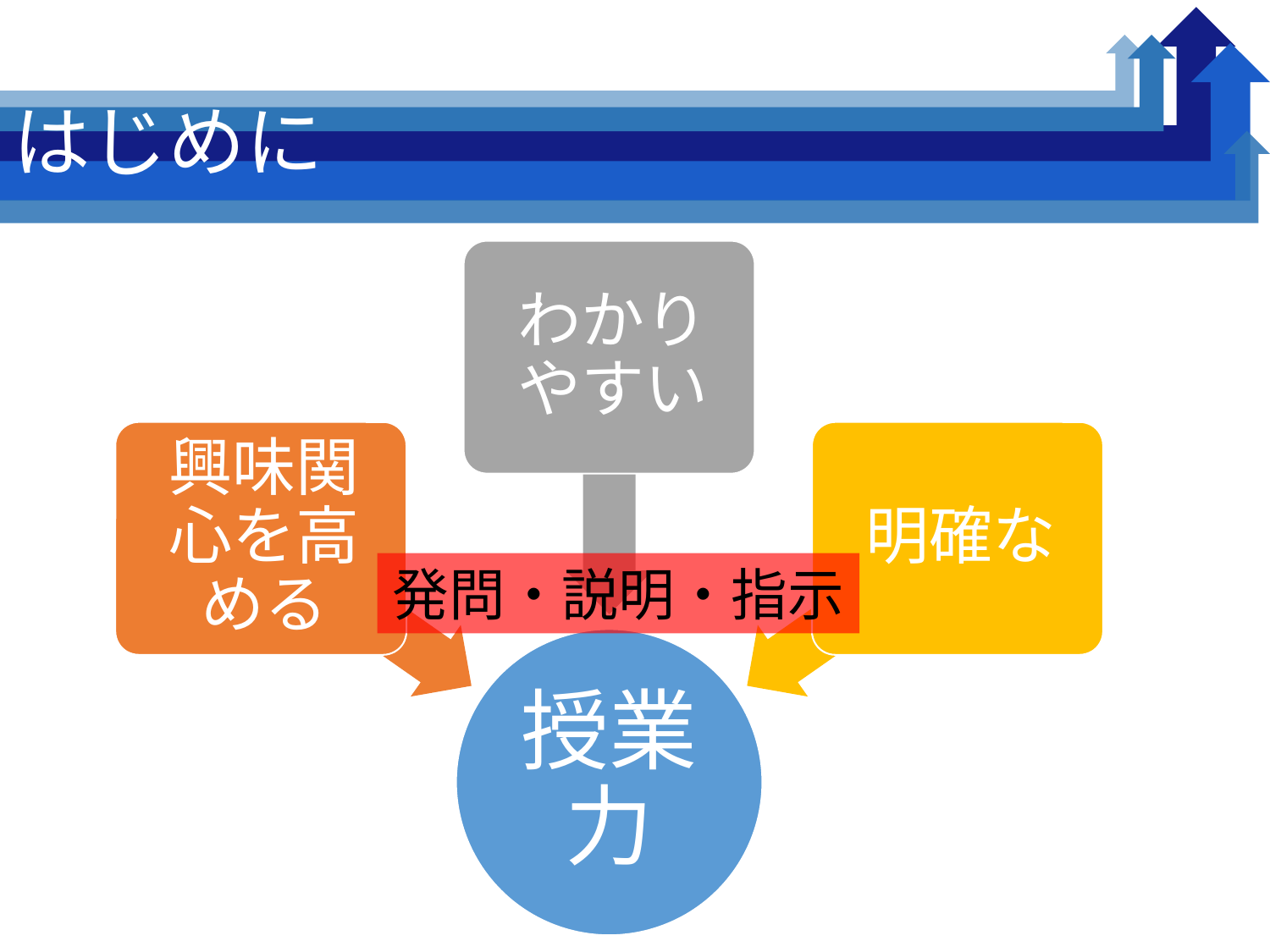

# はじめに
授業力
興味関心を高める
わかりやすい
明確な
発問・説明・指示